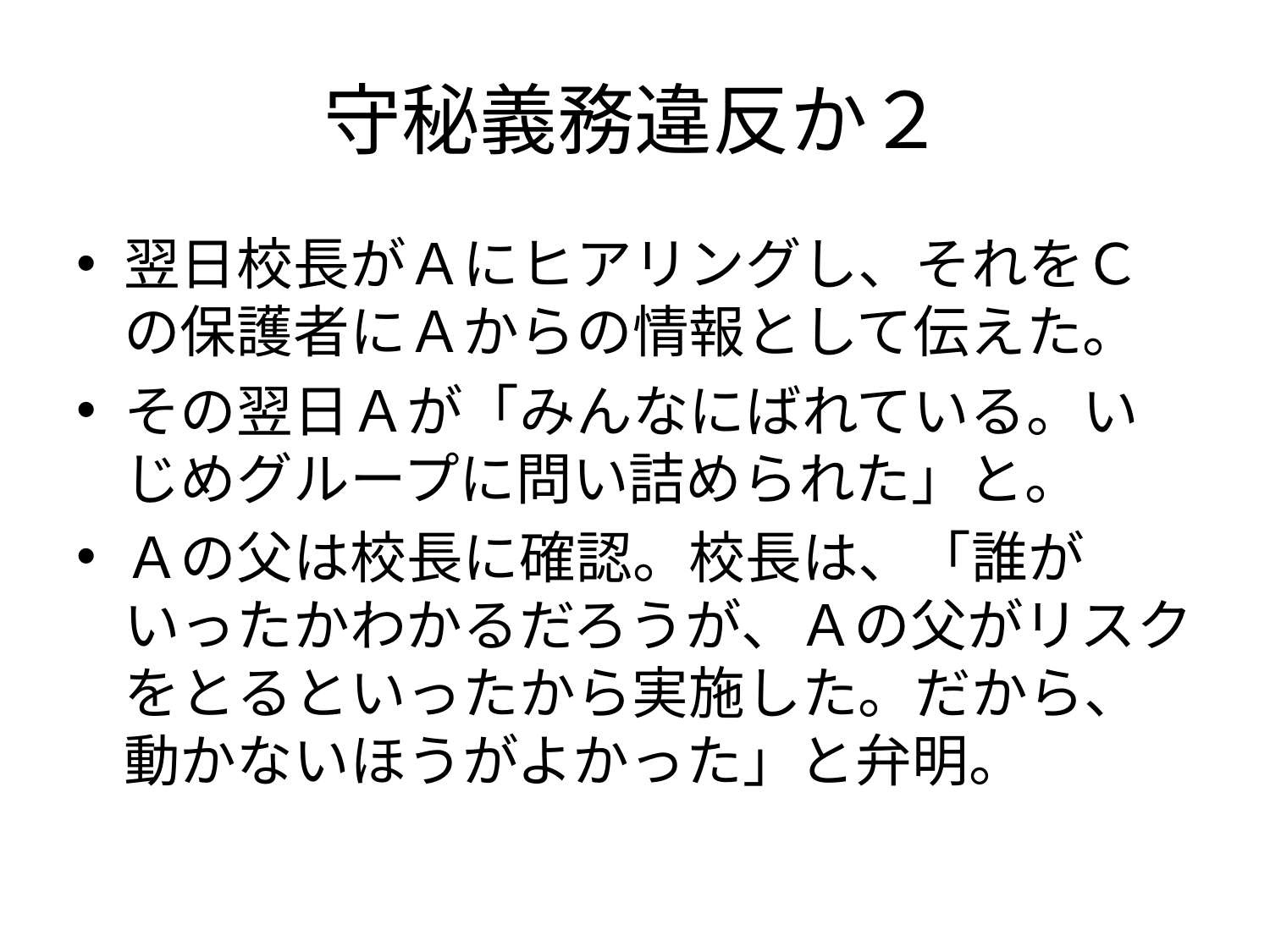

# 守秘義務違反か２
翌日校長がＡにヒアリングし、それをＣの保護者にＡからの情報として伝えた。
その翌日Ａが「みんなにばれている。いじめグループに問い詰められた」と。
Ａの父は校長に確認。校長は、「誰がいったかわかるだろうが、Ａの父がリスクをとるといったから実施した。だから、動かないほうがよかった」と弁明。